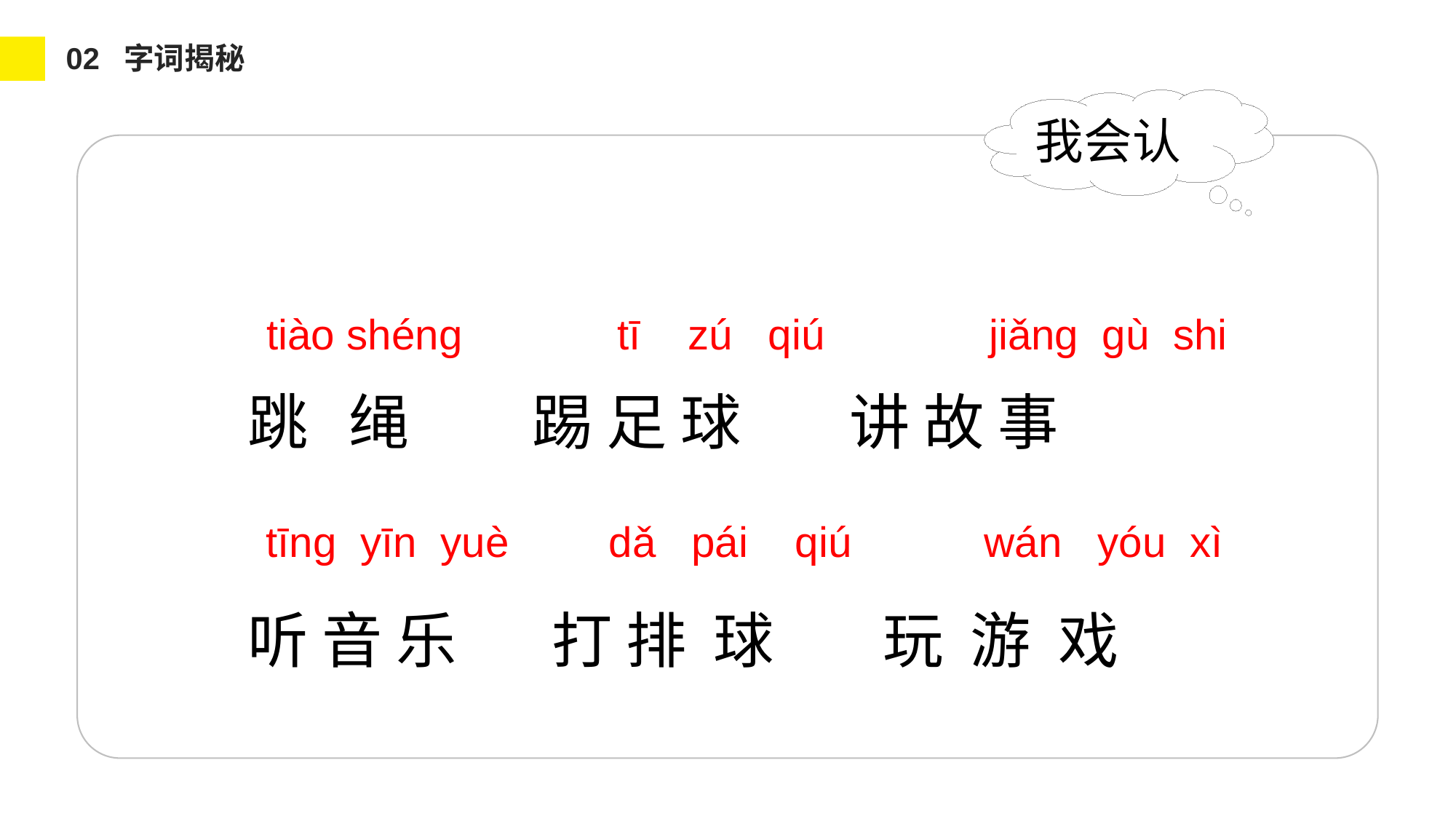

02  字词揭秘
我会认

tiào shénɡ
 tī    zú   qiú
 jiǎnɡ  ɡù  shi
跳   绳         踢 足 球        讲 故 事

听 音 乐       打 排  球        玩  游  戏
tīnɡ  yīn  yuè
dǎ   pái    qiú
 wán   yóu  xì